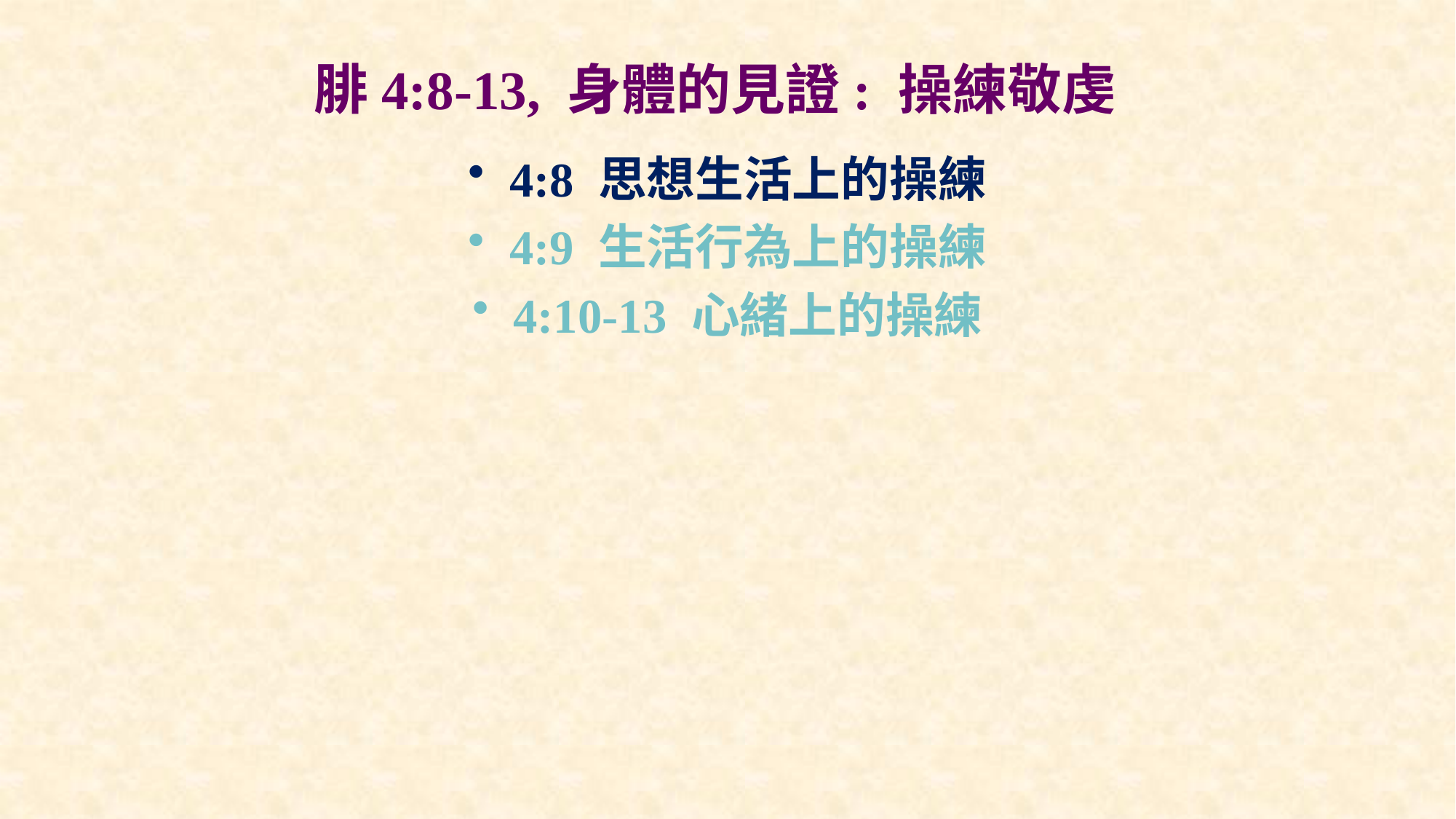

# 腓4:8-13, 身體的見證: 操練敬虔
4:8 思想生活上的操練
4:9 生活行為上的操練
4:10-13 心緒上的操練